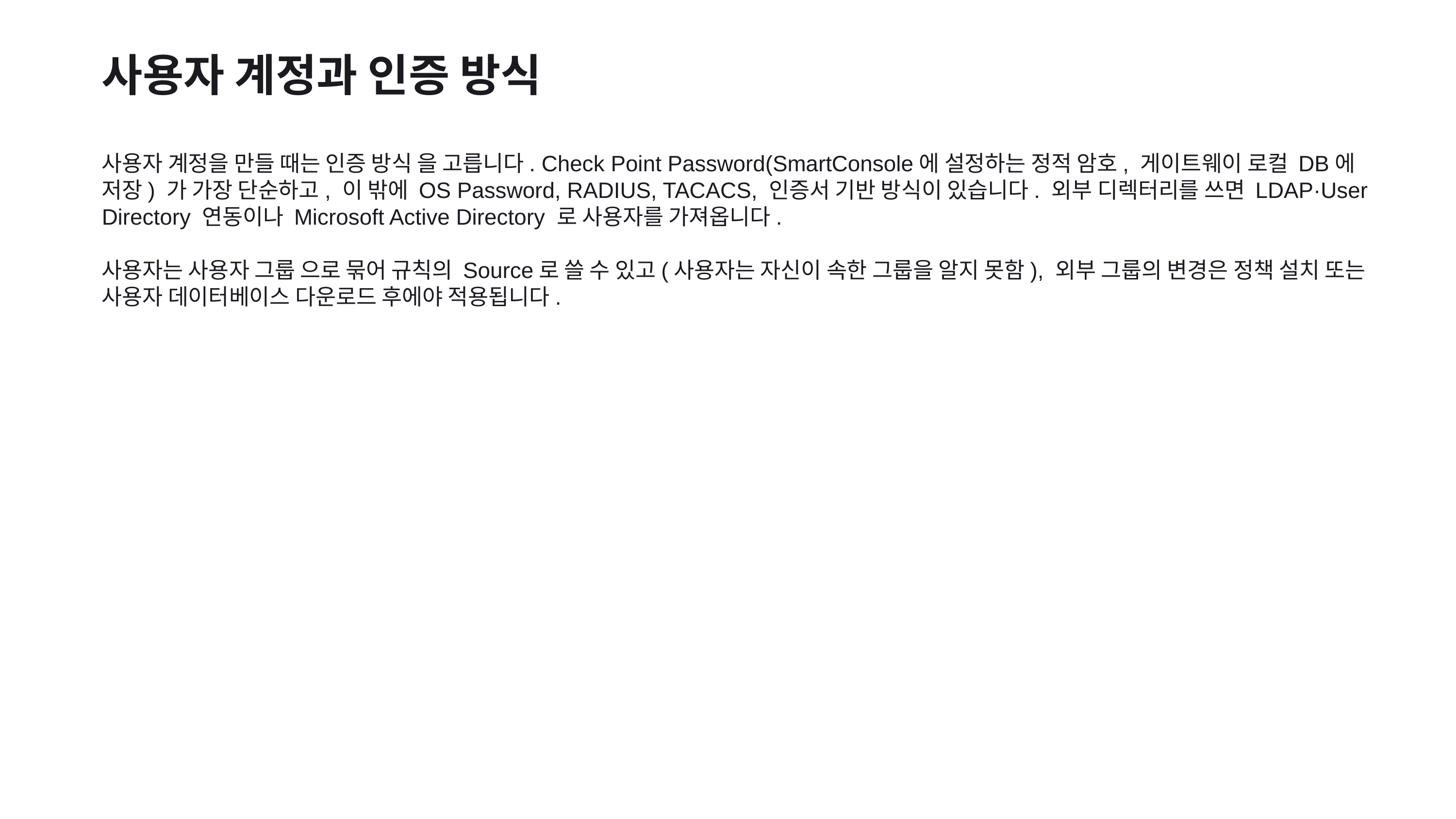

사용자 계정과 인증 방식
사용자 계정을 만들 때는 인증 방식 을 고릅니다. Check Point Password(SmartConsole에 설정하는 정적 암호, 게이트웨이 로컬 DB에 저장) 가 가장 단순하고, 이 밖에 OS Password, RADIUS, TACACS, 인증서 기반 방식이 있습니다. 외부 디렉터리를 쓰면 LDAP·User Directory 연동이나 Microsoft Active Directory 로 사용자를 가져옵니다.

사용자는 사용자 그룹 으로 묶어 규칙의 Source로 쓸 수 있고(사용자는 자신이 속한 그룹을 알지 못함), 외부 그룹의 변경은 정책 설치 또는 사용자 데이터베이스 다운로드 후에야 적용됩니다.